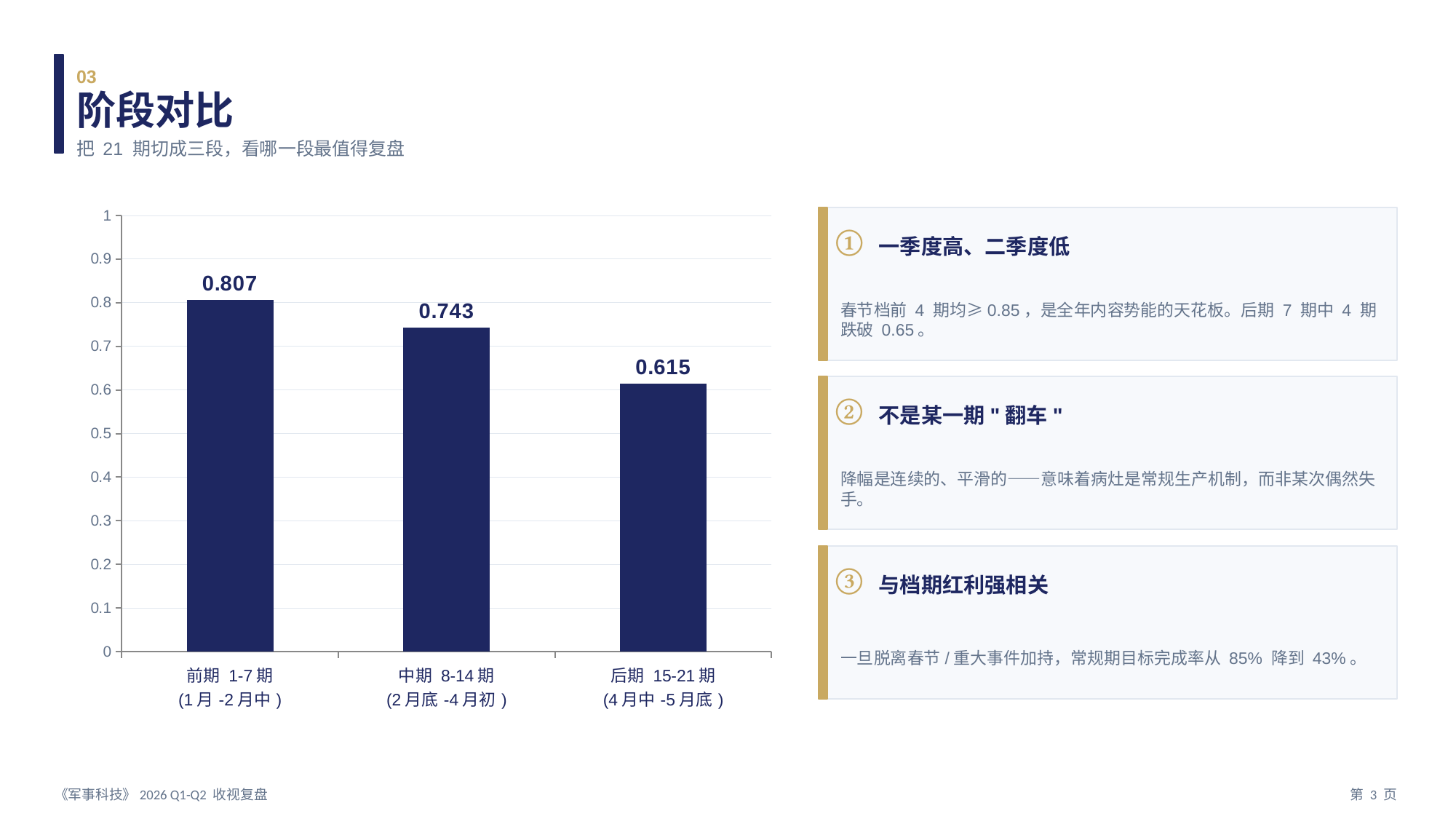

03

阶段对比
把 21 期切成三段，看哪一段最值得复盘

### Chart

| Category | 平均收视份额 |
|---|---|
| 前期 1-7期
(1月-2月中) | 0.807 |
| 中期 8-14期
(2月底-4月初) | 0.743 |
| 后期 15-21期
(4月中-5月底) | 0.615 |

①
一季度高、二季度低
春节档前 4 期均≥0.85，是全年内容势能的天花板。后期 7 期中 4 期跌破 0.65。

②
不是某一期"翻车"
降幅是连续的、平滑的——意味着病灶是常规生产机制，而非某次偶然失手。

③
与档期红利强相关
一旦脱离春节/重大事件加持，常规期目标完成率从 85% 降到 43%。
《军事科技》2026 Q1-Q2 收视复盘
第 3 页